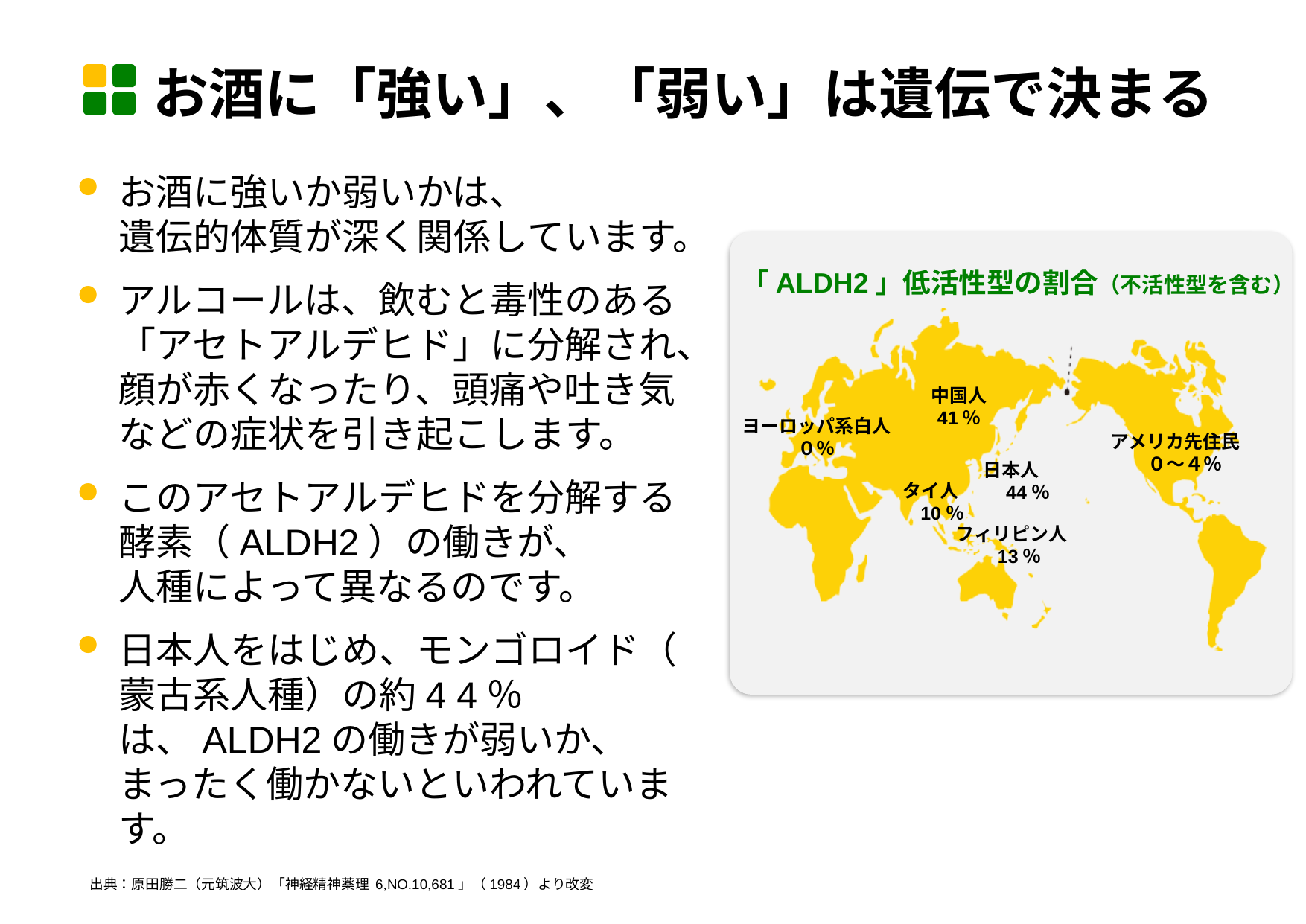

# お酒に「強い」、「弱い」は遺伝で決まる

お酒に強いか弱いかは、
遺伝的体質が深く関係しています。
アルコールは、飲むと毒性のある「アセトアルデヒド」に分解され、顔が赤くなったり、頭痛や吐き気などの症状を引き起こします。
このアセトアルデヒドを分解する酵素（ALDH2）の働きが、
人種によって異なるのです。
日本人をはじめ、モンゴロイド（ 蒙古系人種）の約4 4％は、ALDH2の働きが弱いか、まったく働かないといわれています。

「ALDH2」低活性型の割合（不活性型を含む）

中国人
41％
ヨーロッパ系白人
０％
アメリカ先住民
　　０〜４％
日本人
　44％
タイ人
　10％
フィリピン人
　　13％
出典：原田勝二（元筑波大）「神経精神薬理 6,NO.10,681」（1984）より改変